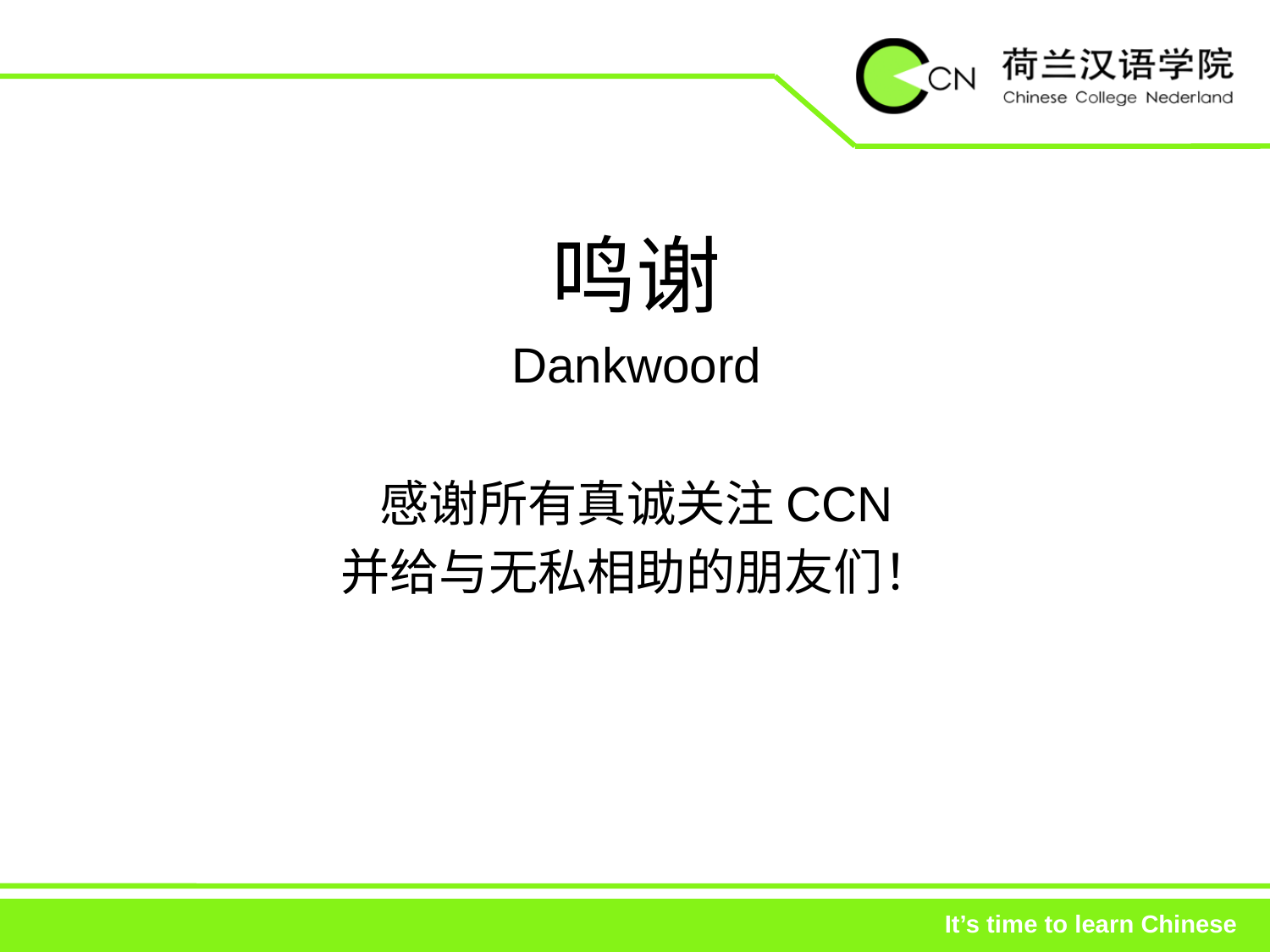

鸣谢
Dankwoord

感谢所有真诚关注CCN
并给与无私相助的朋友们！
It’s time to learn Chinese